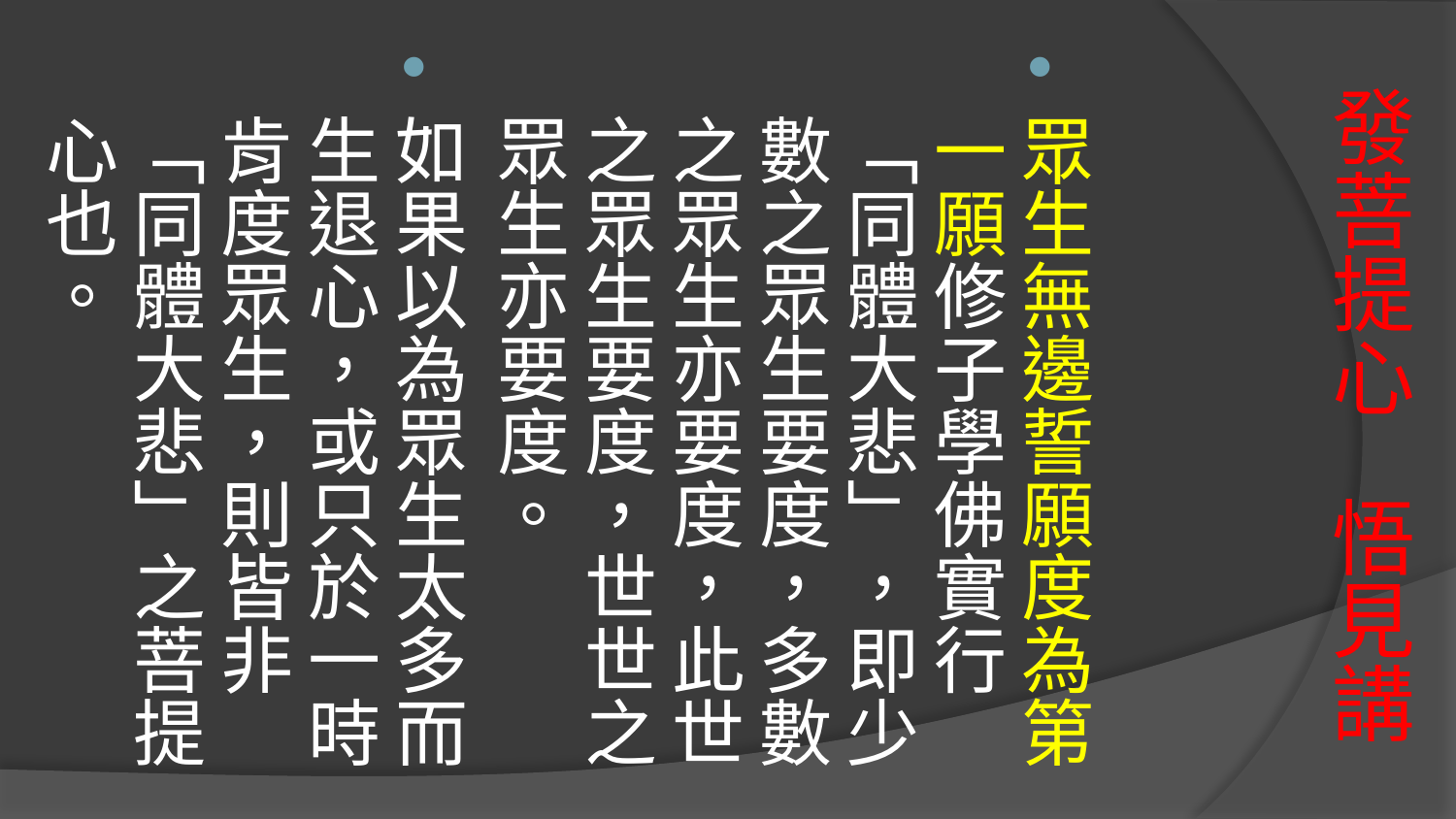

眾生無邊誓願度為第一願修子學佛實行「同體大悲」，即少數之眾生要度，多數之眾生亦要度，此世之眾生要度，世世之眾生亦要度。
如果以為眾生太多而生退心，或只於一時肯度眾生，則皆非「同體大悲」之菩提心也。
# 發菩提心    悟見講